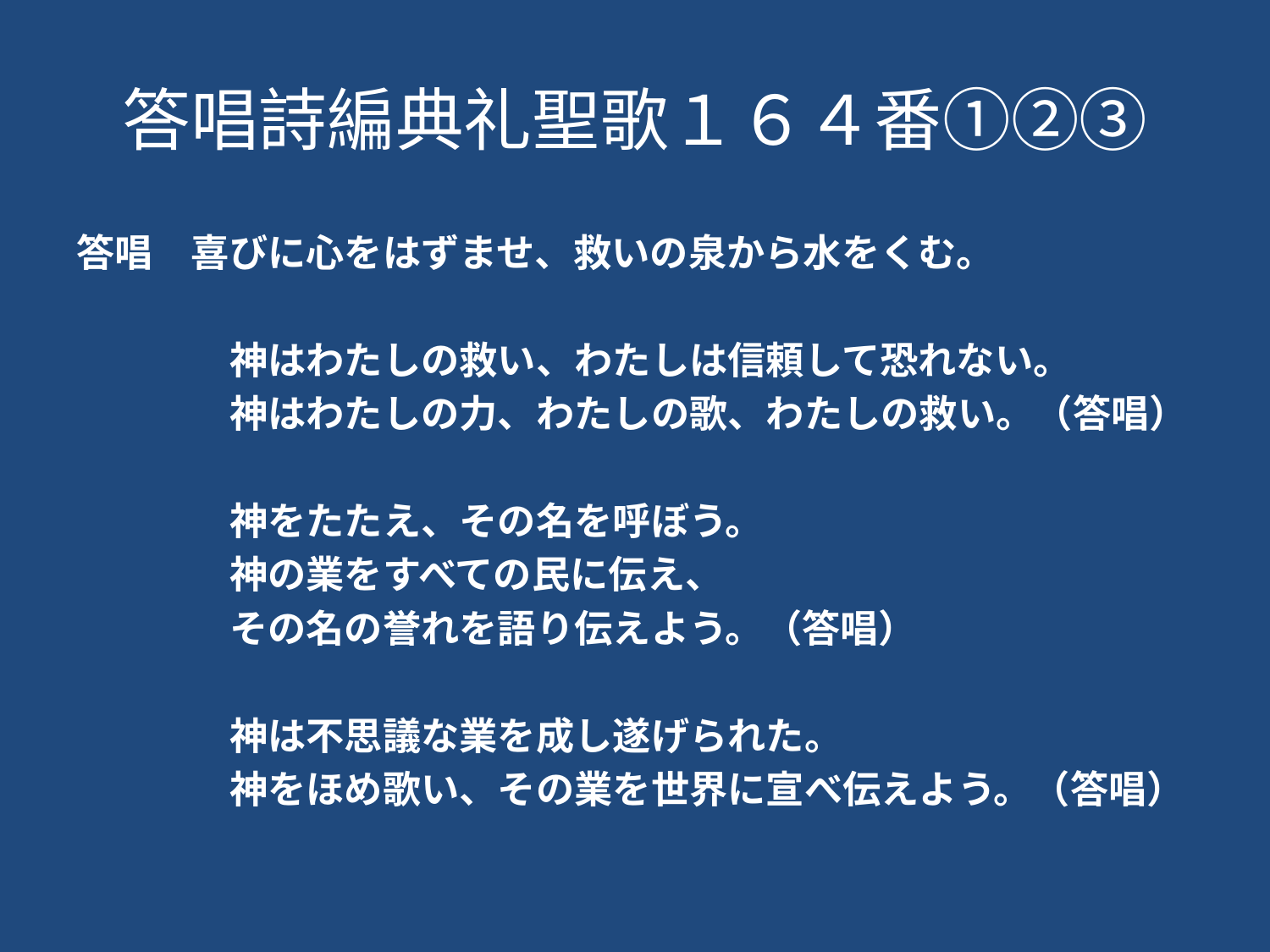

# 答唱詩編典礼聖歌１６４番①②③
答唱　喜びに心をはずませ、救いの泉から水をくむ。

　　　　神はわたしの救い、わたしは信頼して恐れない。
　　　　神はわたしの力、わたしの歌、わたしの救い。（答唱）

　　　　神をたたえ、その名を呼ぼう。
　　　　神の業をすべての民に伝え、
　　　　その名の誉れを語り伝えよう。（答唱）

　　　　神は不思議な業を成し遂げられた。
　　　　神をほめ歌い、その業を世界に宣べ伝えよう。（答唱）